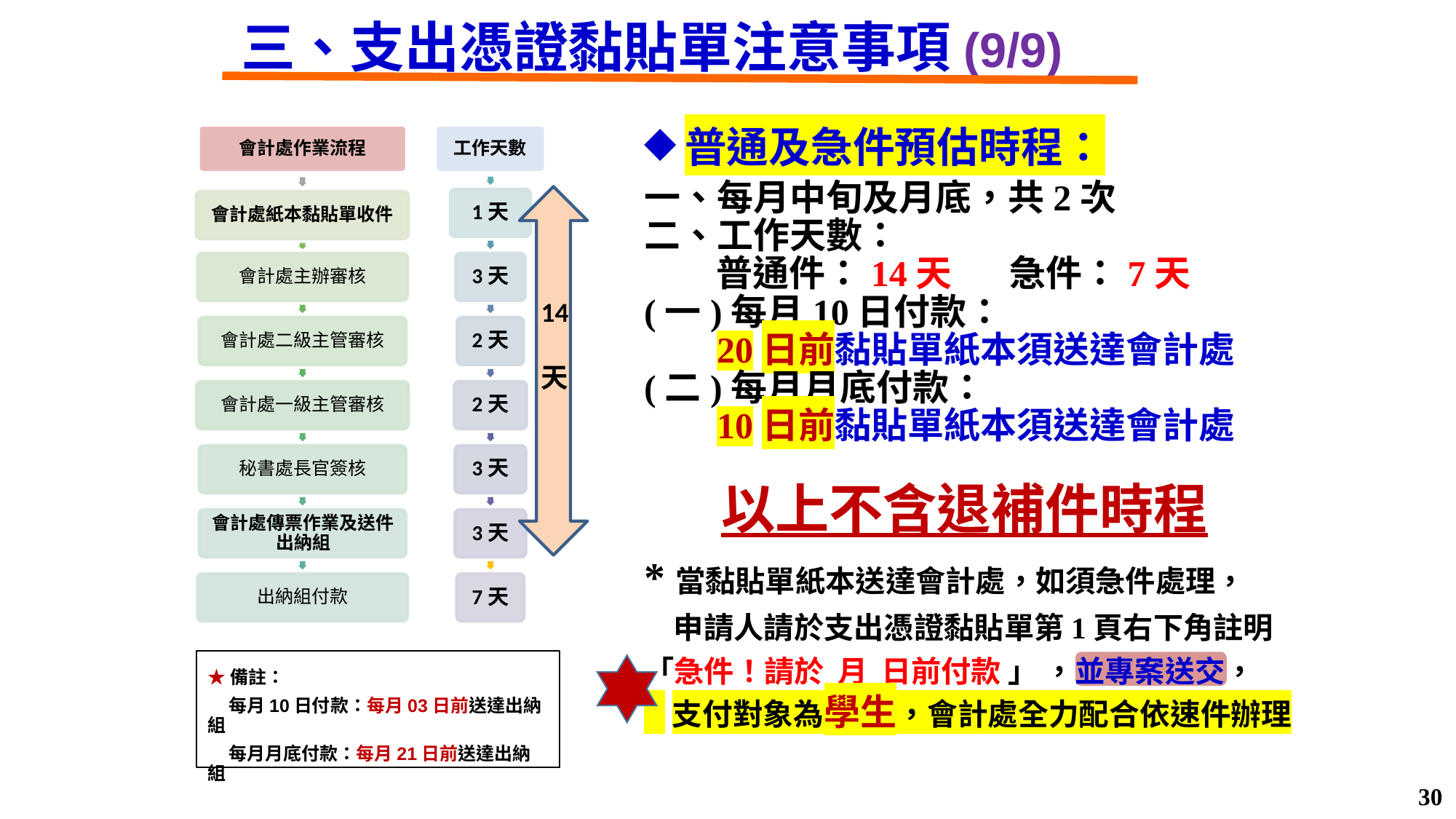

三、支出憑證黏貼單注意事項(9/9)

普通及急件預估時程：
一、每月中旬及月底，共2次
二、工作天數：
       普通件：14天       急件：7天
(一)每月10日付款：
        20日前黏貼單紙本須送達會計處
(二)每月月底付款：
        10日前黏貼單紙本須送達會計處

以上不含退補件時程
*當黏貼單紙本送達會計處，如須急件處理，
   申請人請於支出憑證黏貼單第1頁右下角註明
「急件！請於  月  日前付款 」 ，並專案送交，
   支付對象為學生，會計處全力配合依速件辦理

會計處作業流程

工作天數

1天

會計處紙本黏貼單收件

會計處主辦審核

3天

會計處二級主管審核

2天

會計處一級主管審核

2天

秘書處長官簽核

3天

會計處傳票作業及送件出納組

3天

出納組付款

7天

14

天

★備註：
     每月10日付款：每月03日前送達出納組
    每月月底付款：每月21日前送達出納組

30